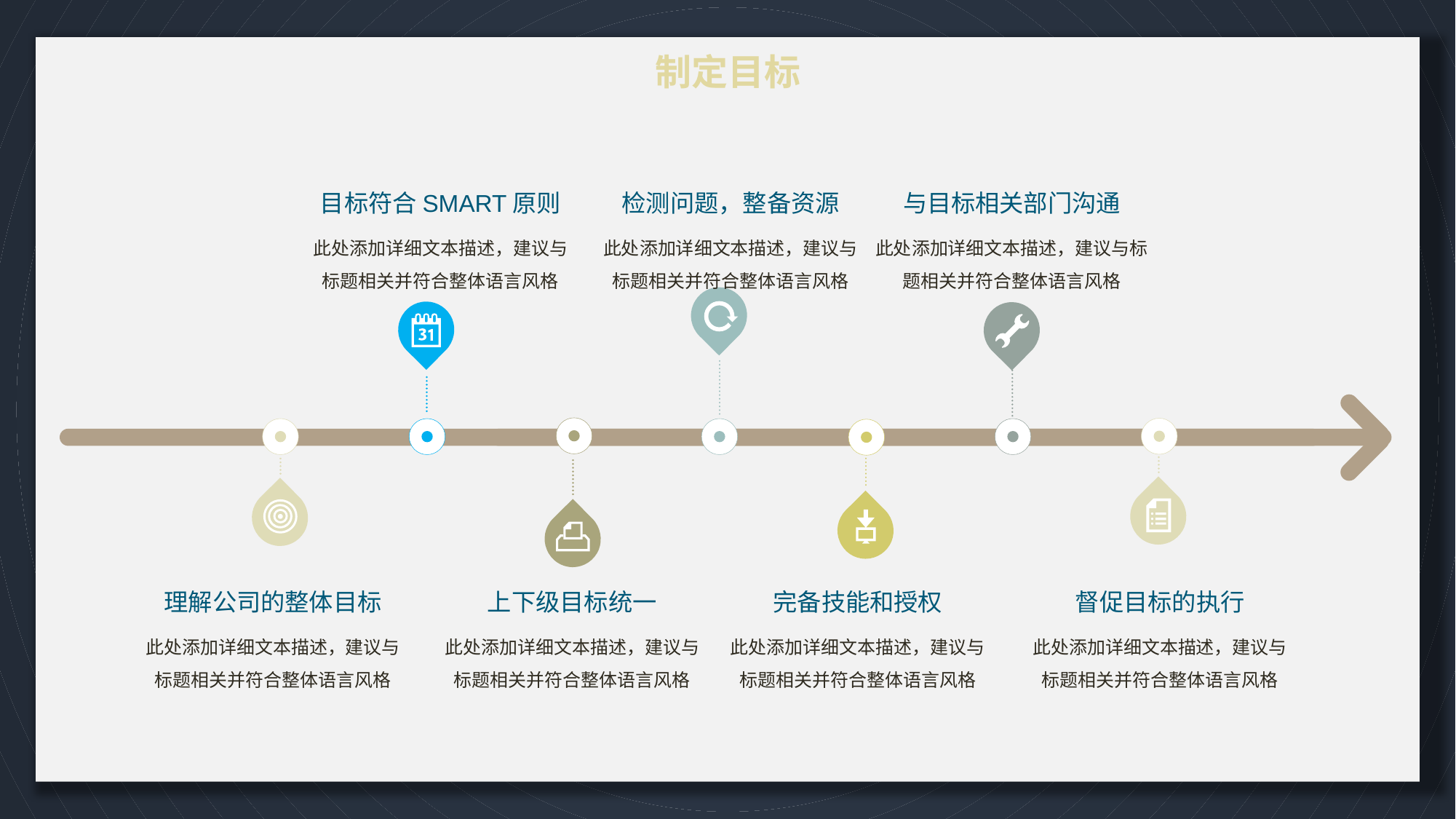

制定目标
目标符合SMART原则
此处添加详细文本描述，建议与标题相关并符合整体语言风格
检测问题，整备资源
此处添加详细文本描述，建议与标题相关并符合整体语言风格
与目标相关部门沟通
此处添加详细文本描述，建议与标题相关并符合整体语言风格

上下级目标统一
此处添加详细文本描述，建议与标题相关并符合整体语言风格
完备技能和授权
此处添加详细文本描述，建议与标题相关并符合整体语言风格
督促目标的执行
此处添加详细文本描述，建议与标题相关并符合整体语言风格
理解公司的整体目标
此处添加详细文本描述，建议与标题相关并符合整体语言风格
10